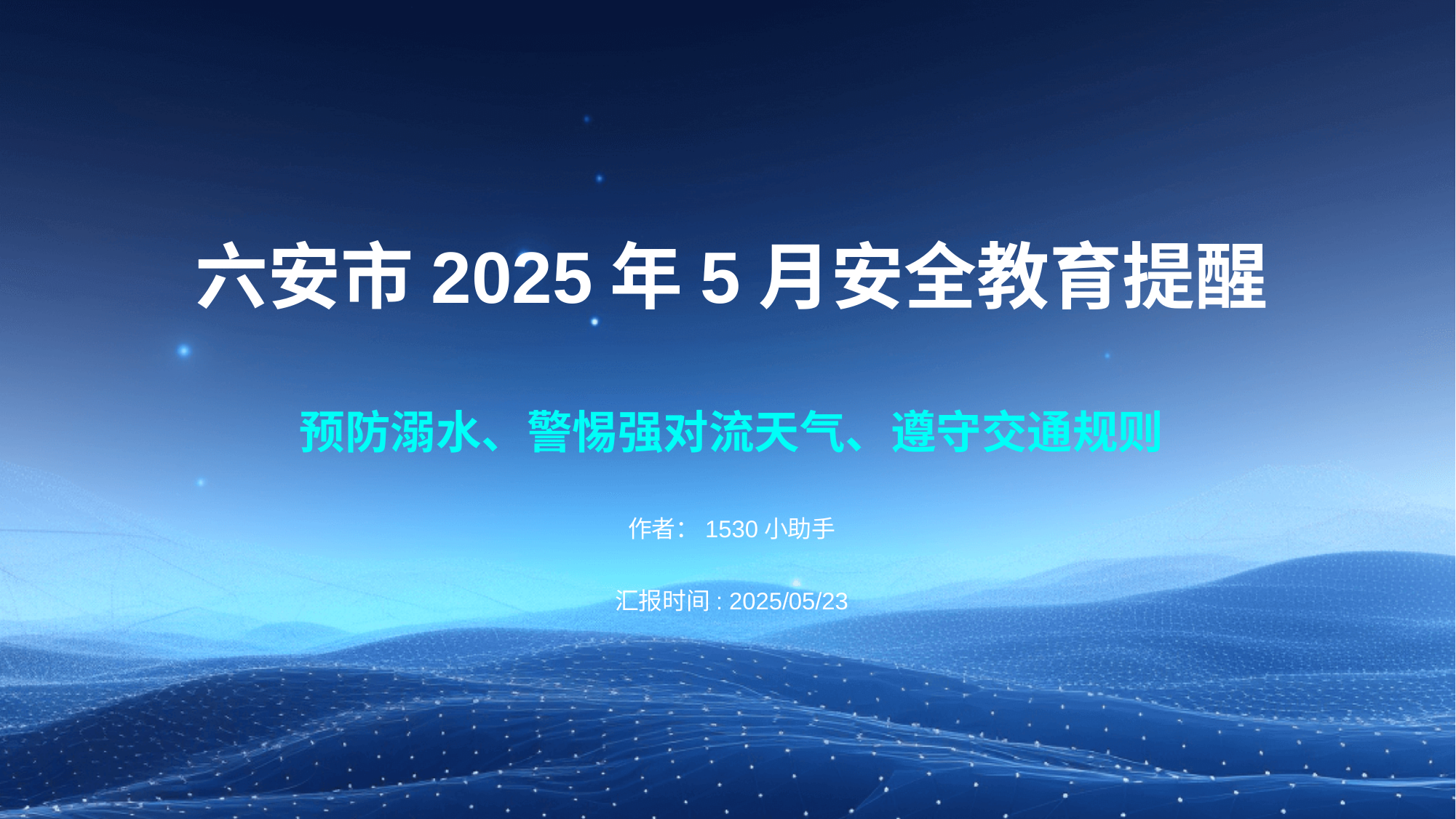

六安市2025年5月安全教育提醒
预防溺水、警惕强对流天气、遵守交通规则

作者：1530小助手

汇报时间: 2025/05/23